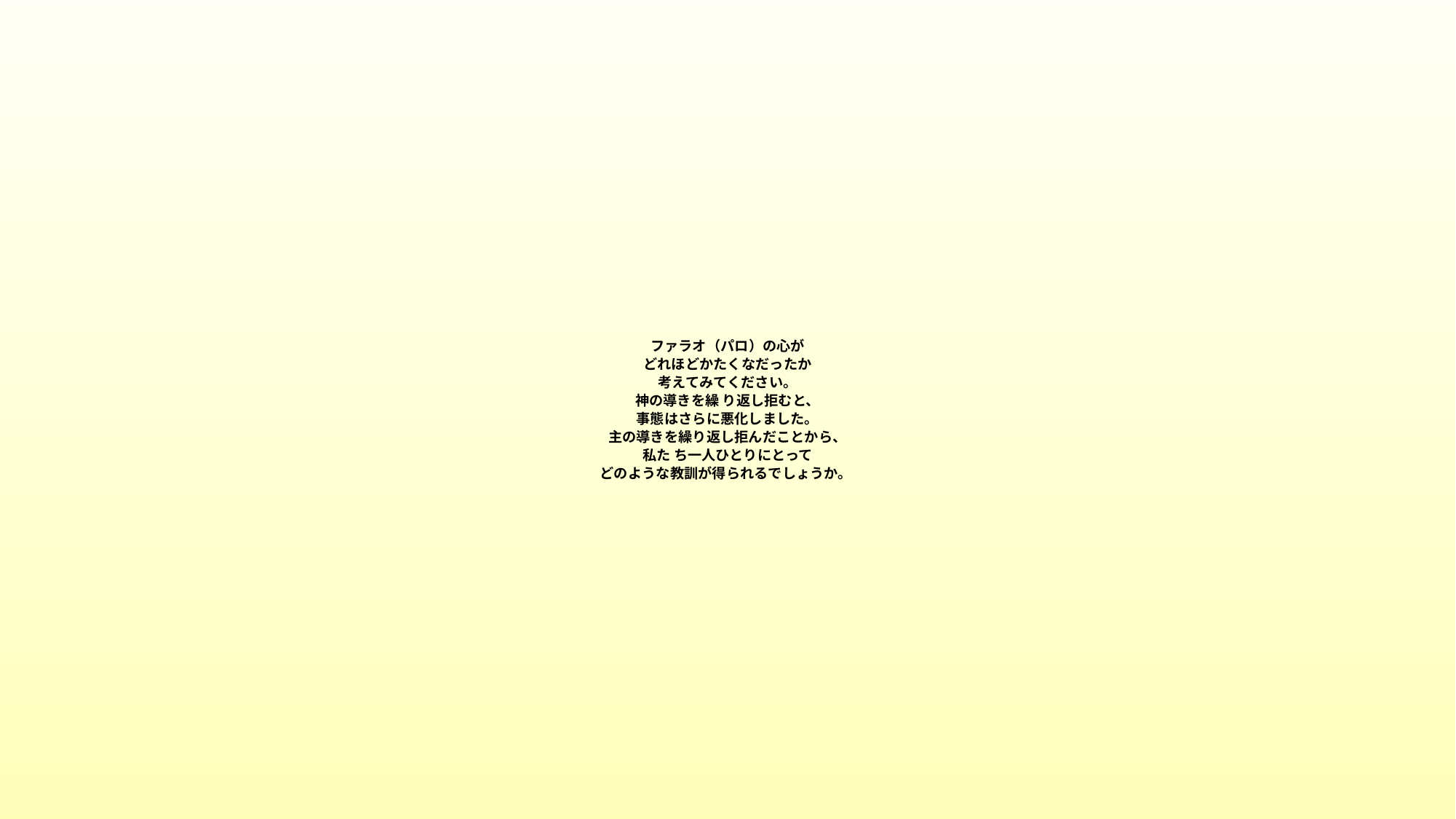

# ファラオ（パロ）の心が どれほどかたくなだったか 考えてみてください。 神の導きを繰 り返し拒むと、 事態はさらに悪化しました。 主の導きを繰り返し拒んだことから、 私た ち一人ひとりにとって どのような教訓が得られるでしょうか。